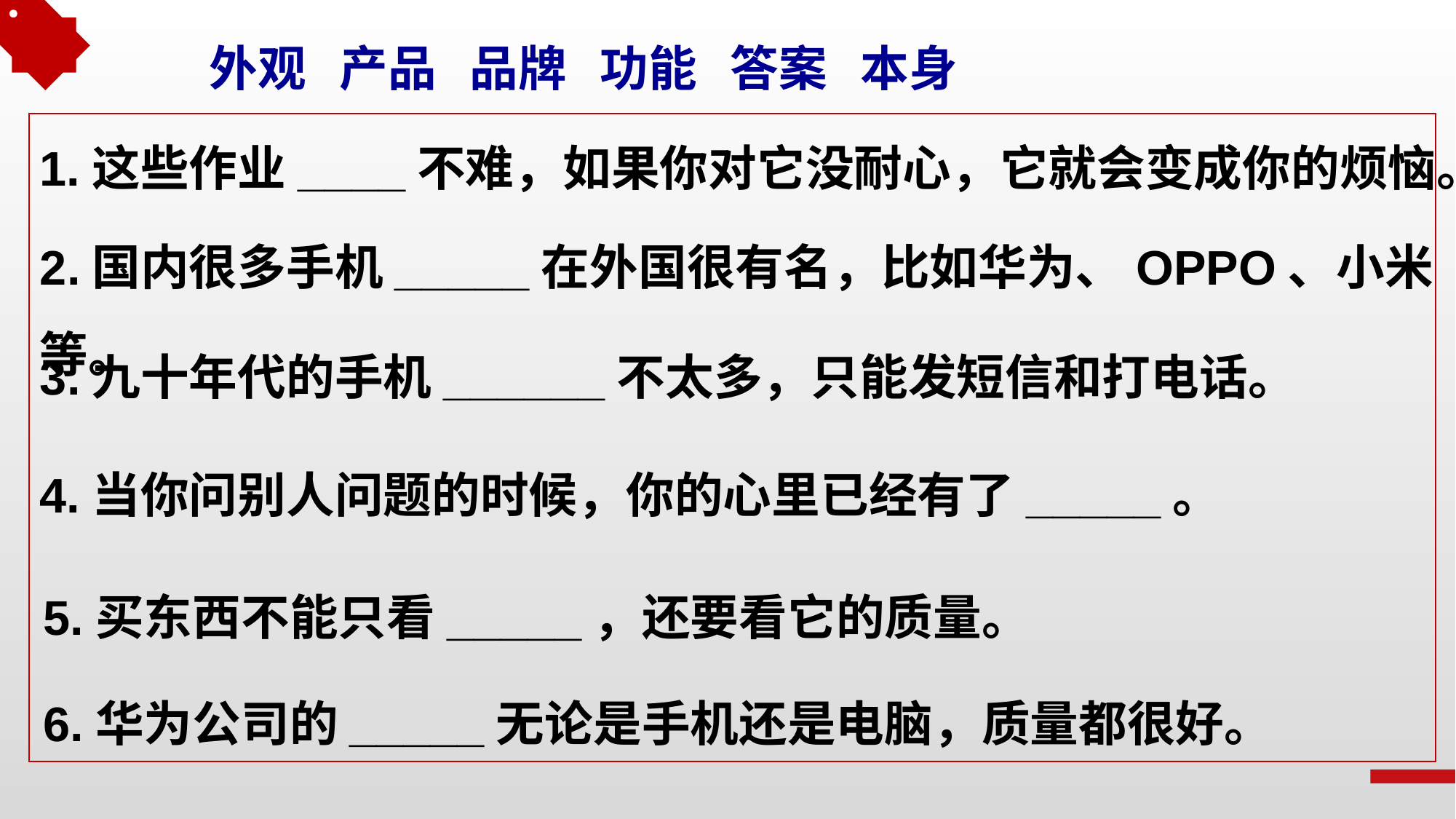

外观   产品   品牌   功能   答案   本身

1.这些作业____不难，如果你对它没耐心，它就会变成你的烦恼。
2.国内很多手机_____在外国很有名，比如华为、OPPO、小米等。
3.九十年代的手机______不太多，只能发短信和打电话。
4.当你问别人问题的时候，你的心里已经有了_____。
5.买东西不能只看_____，还要看它的质量。
6.华为公司的_____无论是手机还是电脑，质量都很好。